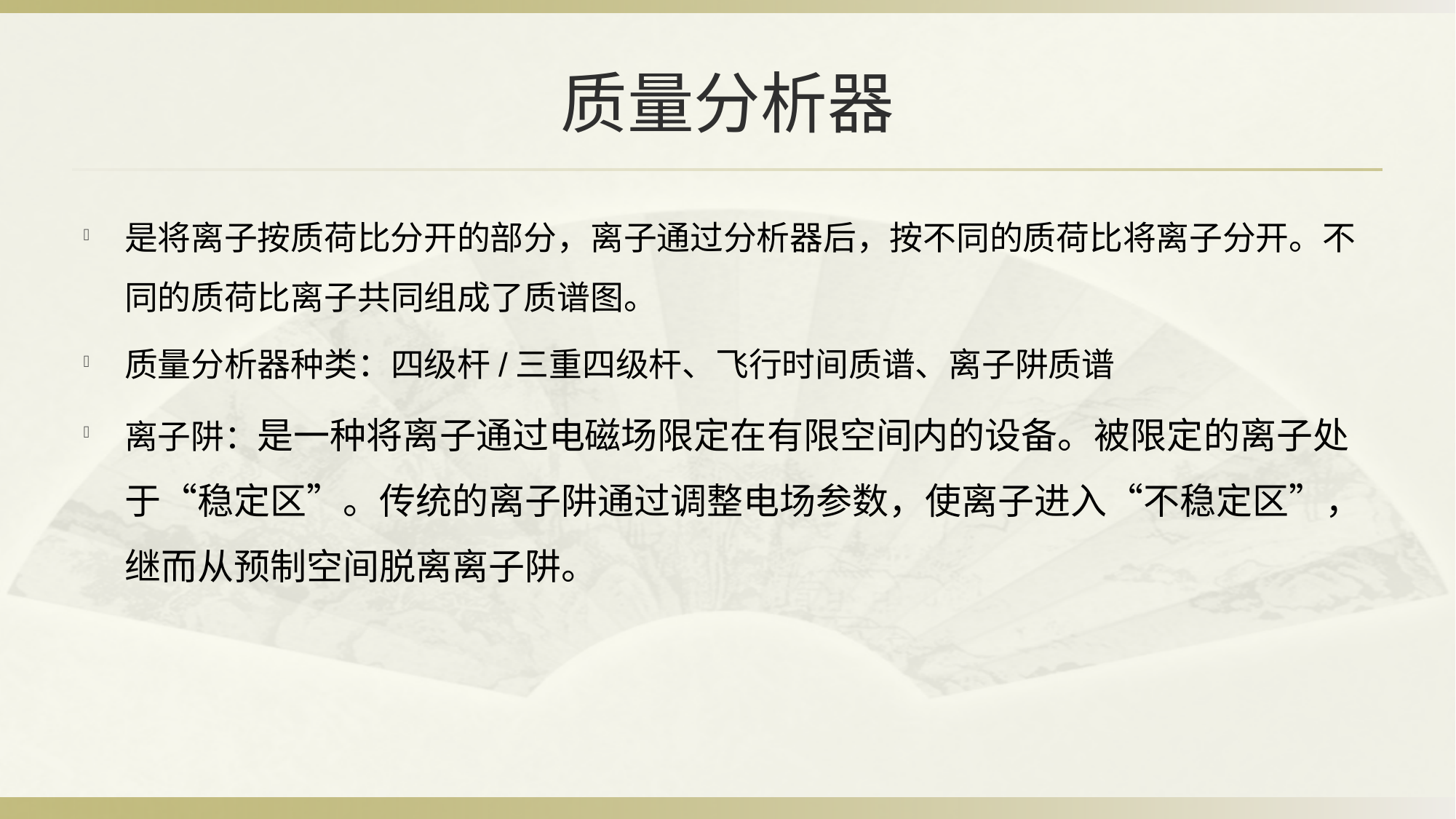

# 质量分析器
是将离子按质荷比分开的部分，离子通过分析器后，按不同的质荷比将离子分开。不同的质荷比离子共同组成了质谱图。
质量分析器种类：四级杆/三重四级杆、飞行时间质谱、离子阱质谱
离子阱：是一种将离子通过电磁场限定在有限空间内的设备。被限定的离子处于“稳定区”。传统的离子阱通过调整电场参数，使离子进入“不稳定区”，继而从预制空间脱离离子阱。